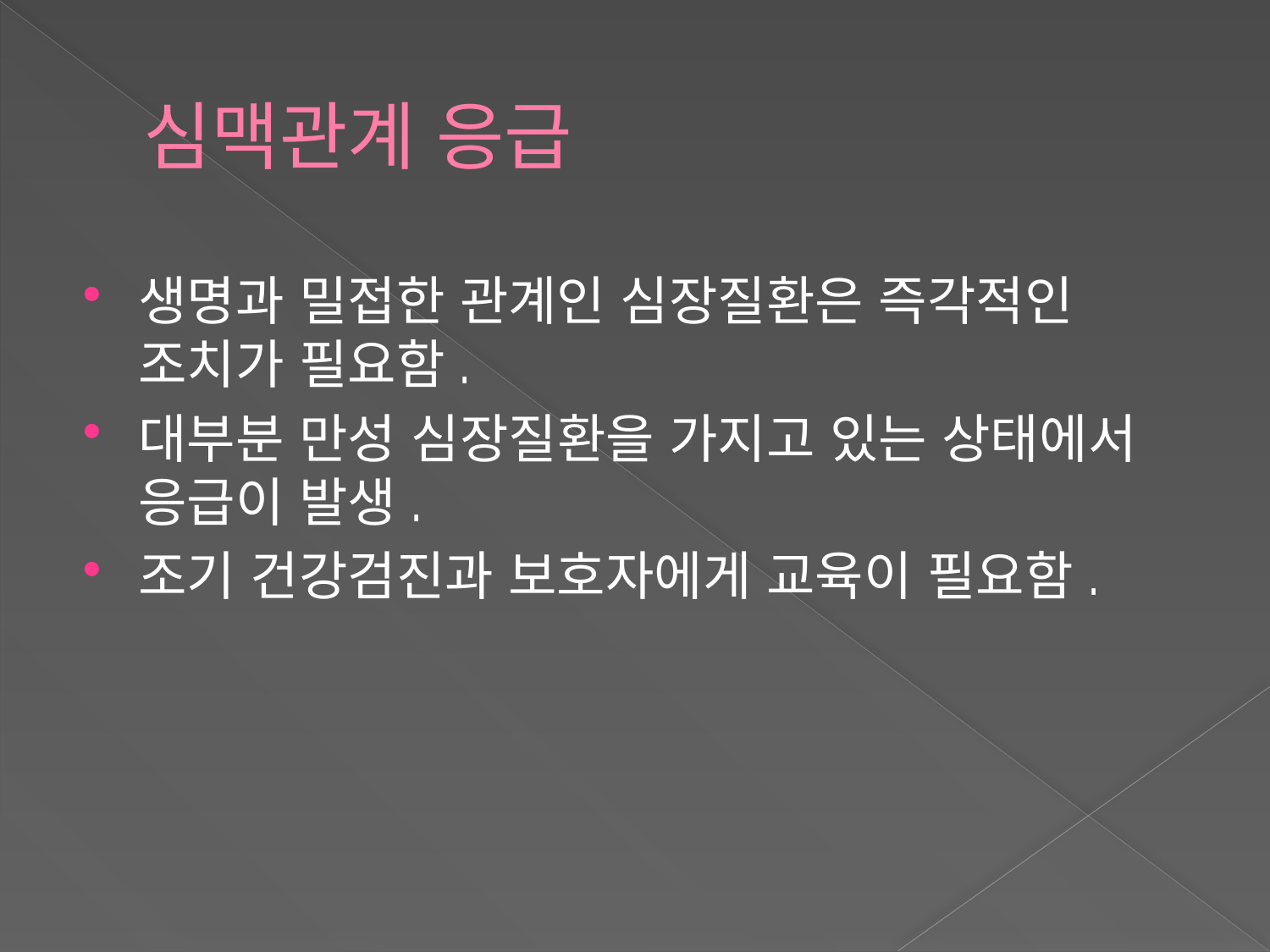

# 심맥관계 응급
생명과 밀접한 관계인 심장질환은 즉각적인 조치가 필요함.
대부분 만성 심장질환을 가지고 있는 상태에서 응급이 발생.
조기 건강검진과 보호자에게 교육이 필요함.